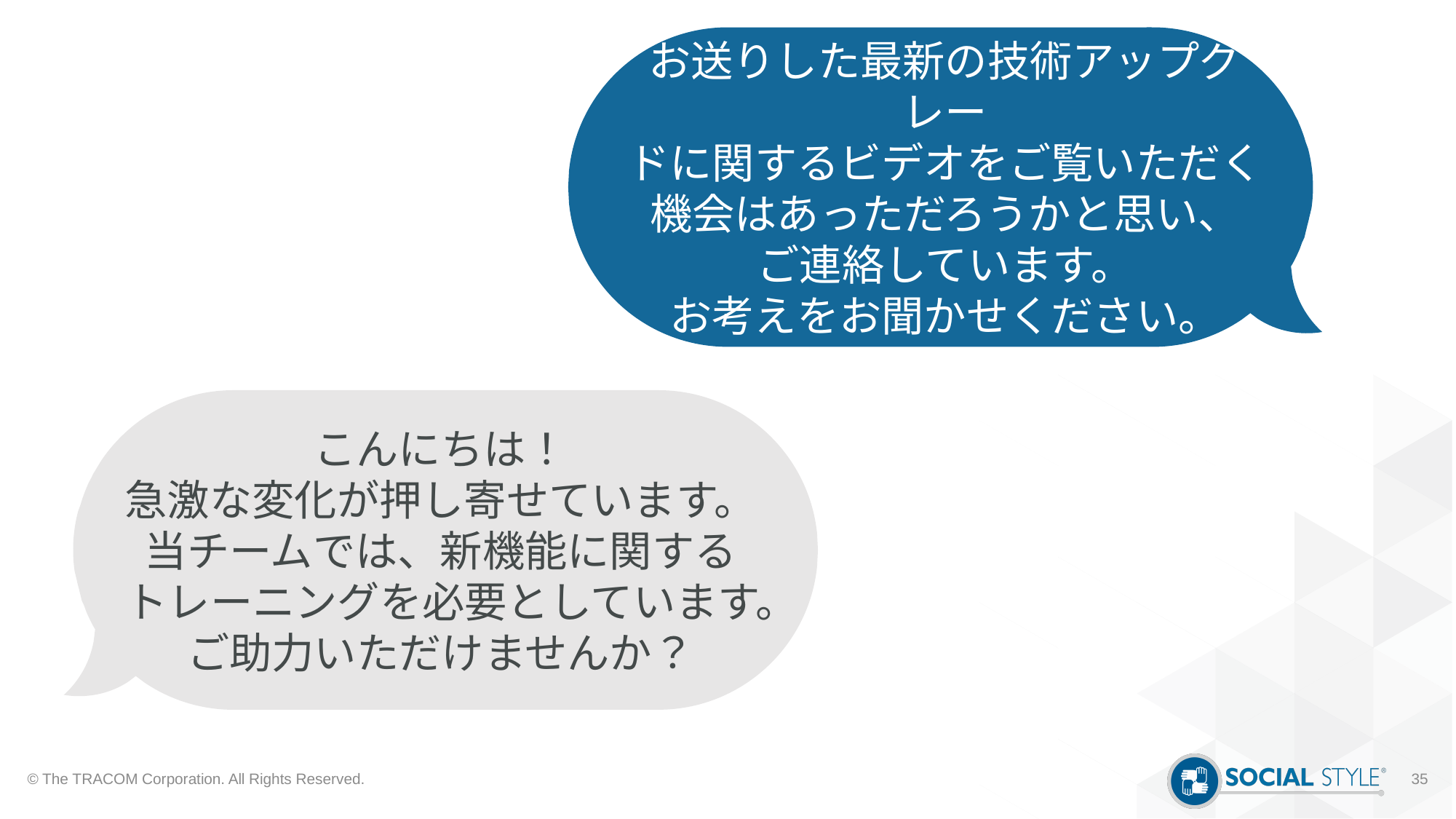

お送りした最新の技術アップグレー
ドに関するビデオをご覧いただく
機会はあっただろうかと思い、
ご連絡しています。
お考えをお聞かせください。
こんにちは！
急激な変化が押し寄せています。
当チームでは、新機能に関する
トレーニングを必要としています。
ご助力いただけませんか？
© The TRACOM Corporation. All Rights Reserved.
35